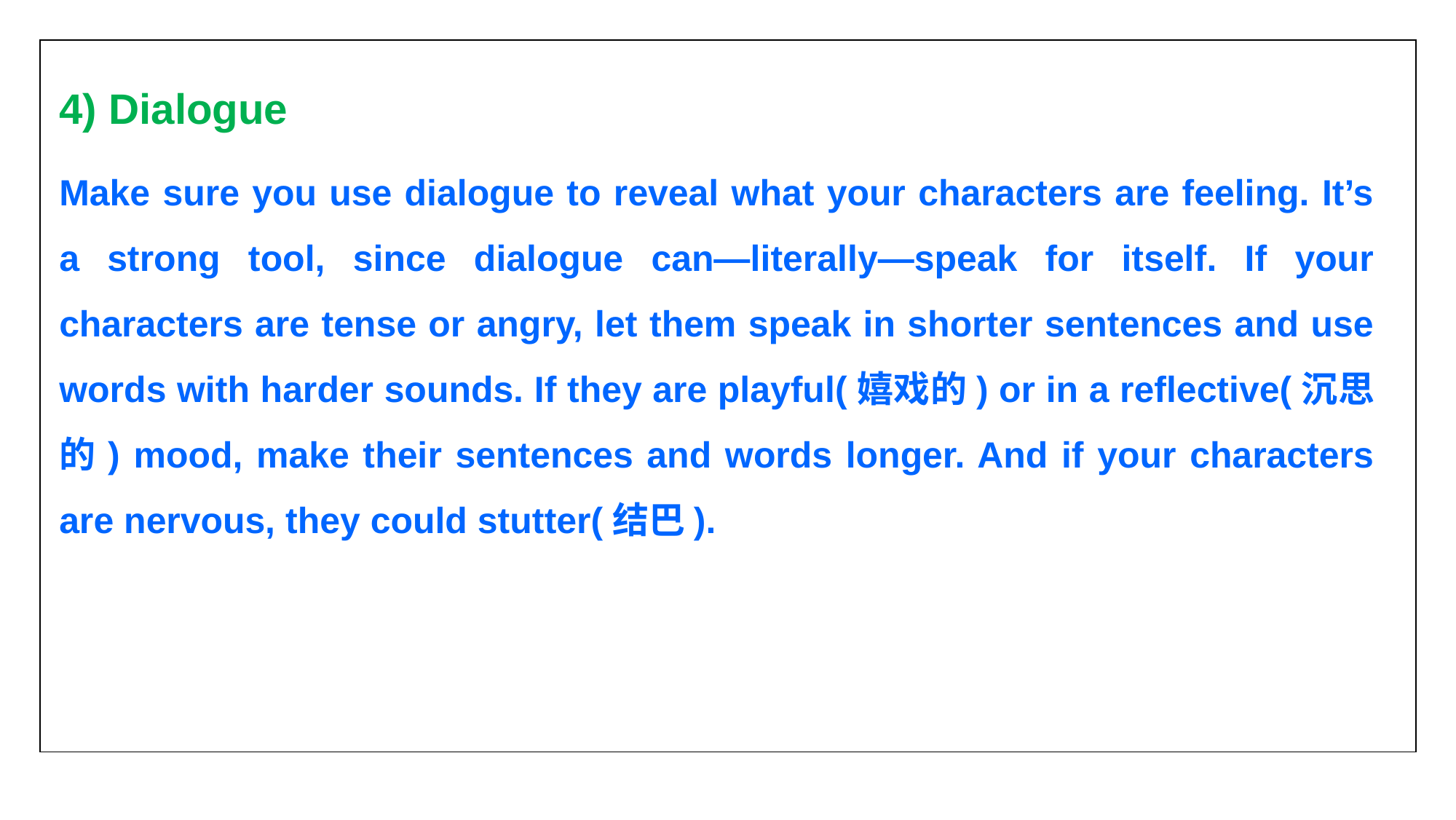

|  |
| --- |
4) Dialogue
Make sure you use dialogue to reveal what your characters are feeling. It’s a strong tool, since dialogue can—literally—speak for itself. If your characters are tense or angry, let them speak in shorter sentences and use words with harder sounds. If they are playful(嬉戏的) or in a reflective(沉思的) mood, make their sentences and words longer. And if your characters are nervous, they could stutter(结巴).